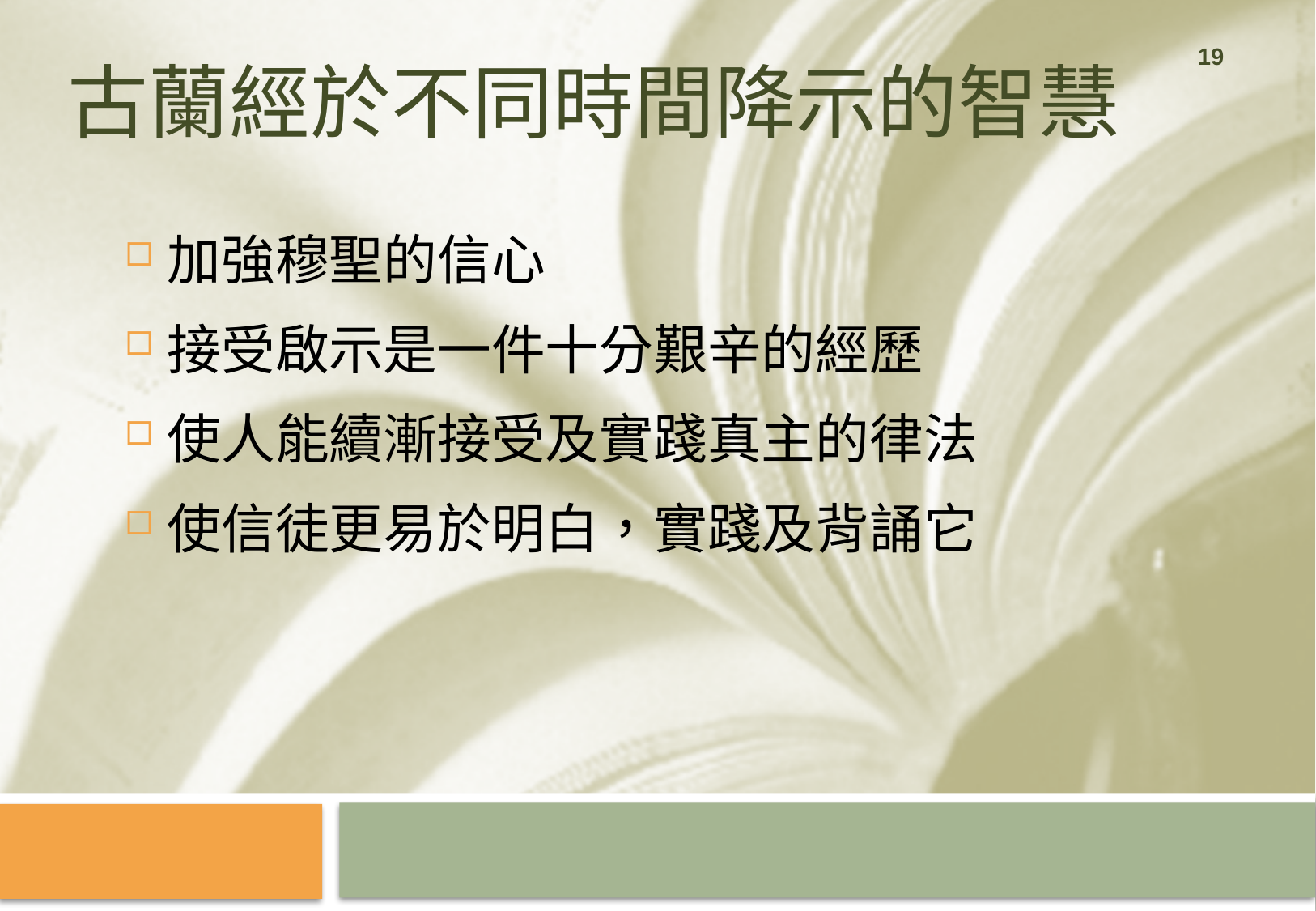

19
古蘭經於不同時間降示的智慧
加強穆聖的信心
接受啟示是一件十分艱辛的經歷
使人能續漸接受及實踐真主的律法
使信徒更易於明白，實踐及背誦它